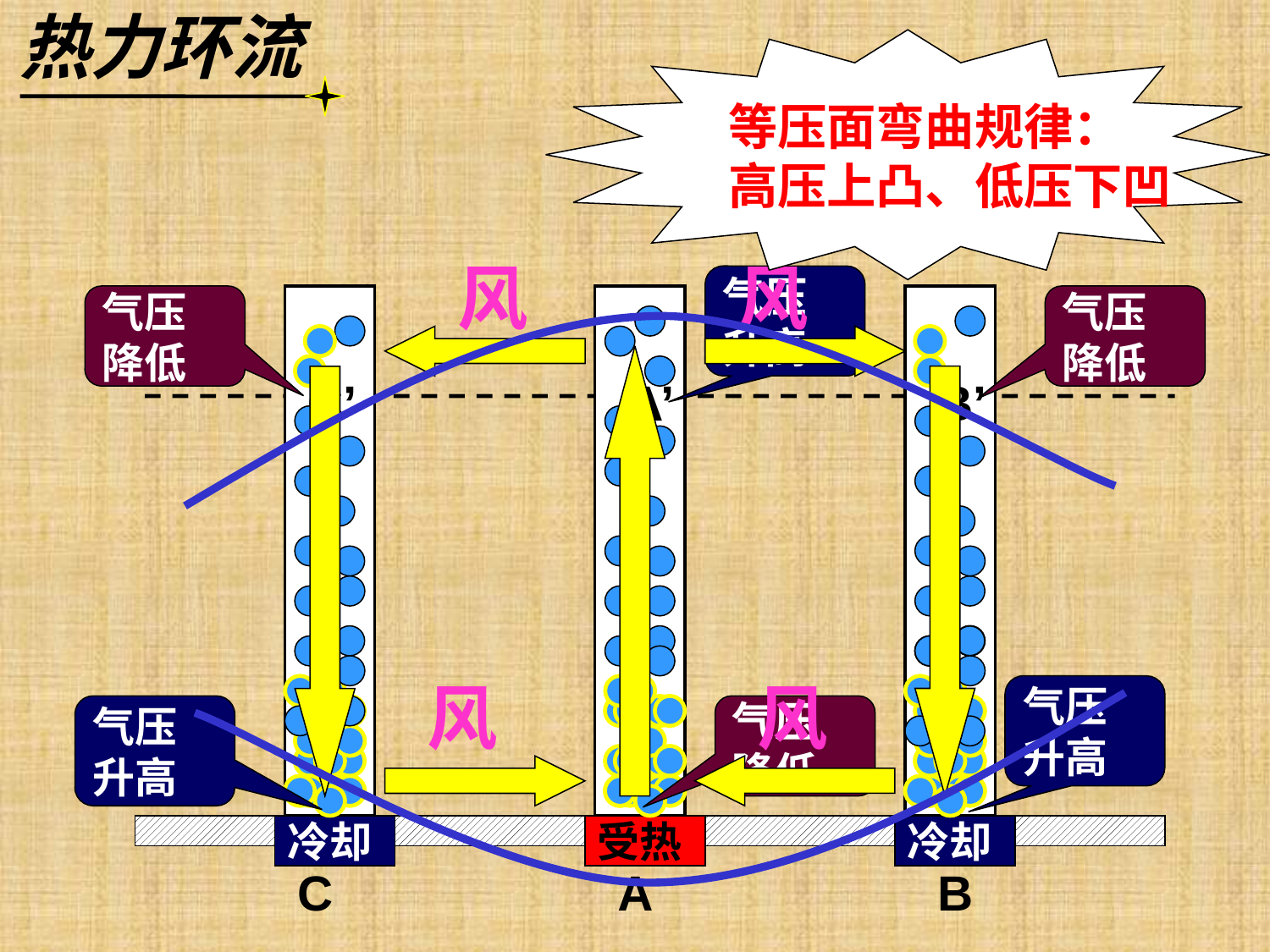

热力环流

等压面弯曲规律：
高压上凸、低压下凹
风
风
气压升高
气压
降低

气压
降低

C’
A’

B’

风

风

气压升高

气压升高

气压
降低

冷却
受热
冷却
C
A
B